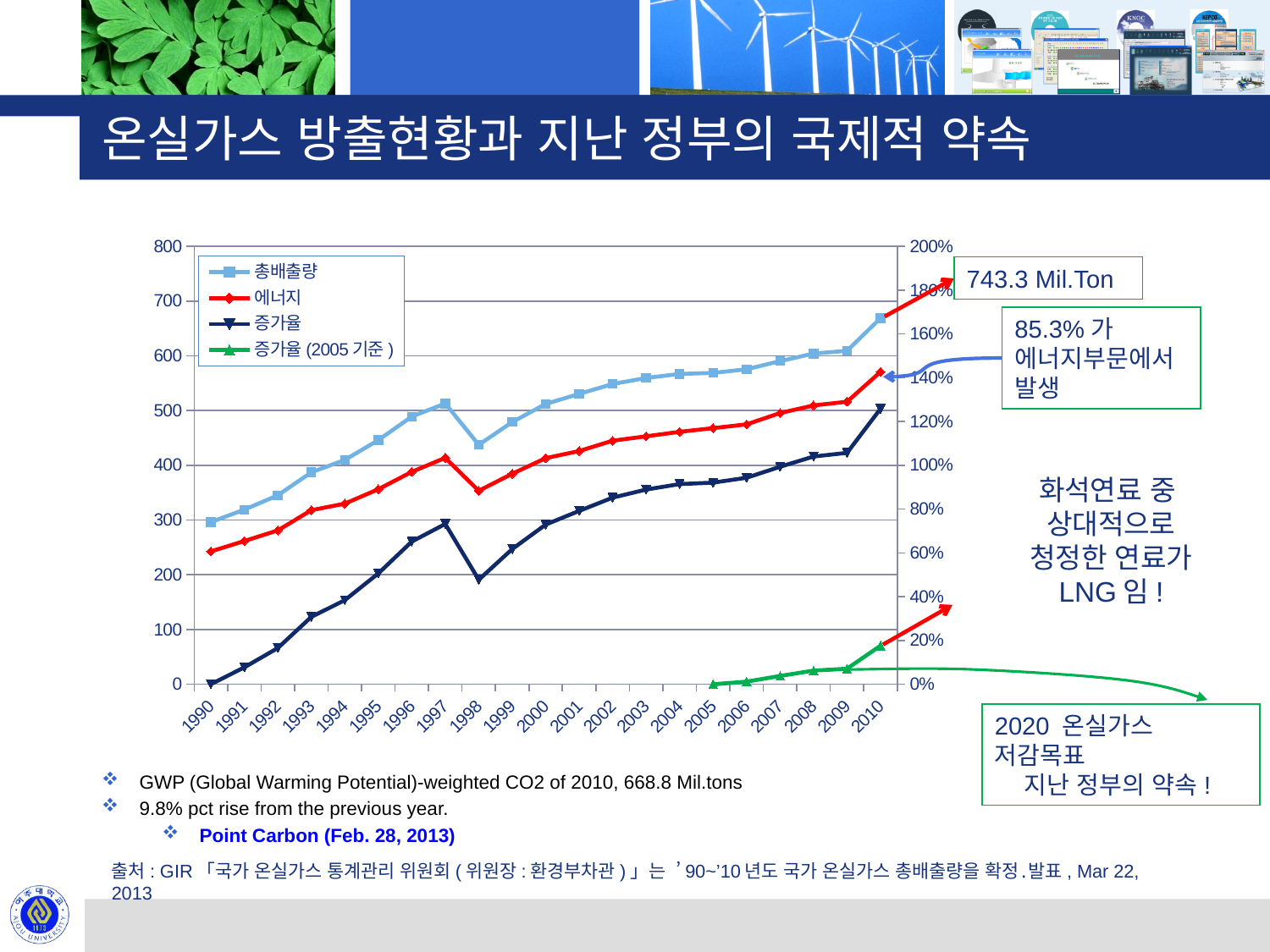

온실가스 방출현황과 지난 정부의 국제적 약속

### Chart

| Category | 총배출량 | 에너지 |  |  |
|---|---|---|---|---|
| 1990 | 296.13 | 242.59 | 0.0 | None |
| 1991 | 318.9299999999989 | 261.5299999999997 | 0.07699321244048218 | None |
| 1992 | 345.12 | 280.88 | 0.16543409988856297 | None |
| 1993 | 387.21 | 317.91 | 0.3075676223280315 | None |
| 1994 | 409.74 | 329.86 | 0.38364907304224705 | None |
| 1995 | 445.919999999999 | 356.25 | 0.5058251443622734 | None |
| 1996 | 489.0 | 387.96 | 0.6513017931313978 | None |
| 1997 | 512.849999999998 | 413.55 | 0.7318407456184836 | None |
| 1998 | 437.4099999999996 | 353.39 | 0.4770877655083919 | None |
| 1999 | 478.9299999999989 | 384.55 | 0.6172964576368515 | None |
| 2000 | 512.01 | 413.0 | 0.7290041535812006 | None |
| 2001 | 530.4299999999994 | 426.05 | 0.7912065646844291 | None |
| 2002 | 548.4299999999994 | 444.9099999999996 | 0.8519906797690207 | None |
| 2003 | 559.48 | 452.88 | 0.8893053726403968 | None |
| 2004 | 566.849999999998 | 461.13 | 0.9141930908722498 | None |
| 2005 | 568.75 | 467.83 | 0.920609191908959 | 0.0 |
| 2006 | 575.42 | 474.71 | 0.9431330834430844 | 0.01172747252747254 |
| 2007 | 590.26 | 495.46 | 0.9932462094350454 | 0.03781978021978019 |
| 2008 | 604.1 | 509.27 | 1.0399824401445312 | 0.062153846153846434 |
| 2009 | 609.07 | 516.0499999999994 | 1.0567656096984432 | 0.07089230769230782 |
| 2010 | 668.8199999999995 | 570.7 | 1.2585351028264617 | 0.175947252747254 |
743.3 Mil.Ton
85.3%가 에너지부문에서 발생
화석연료 중
상대적으로 청정한 연료가 LNG임!

2020 온실가스 저감목표
지난 정부의 약속!
GWP (Global Warming Potential)-weighted CO2 of 2010, 668.8 Mil.tons
9.8% pct rise from the previous year.
Point Carbon (Feb. 28, 2013)

출처: GIR「국가 온실가스 통계관리 위원회(위원장:환경부차관)」는  ’90~’10년도 국가 온실가스 총배출량을 확정․발표, Mar 22, 2013